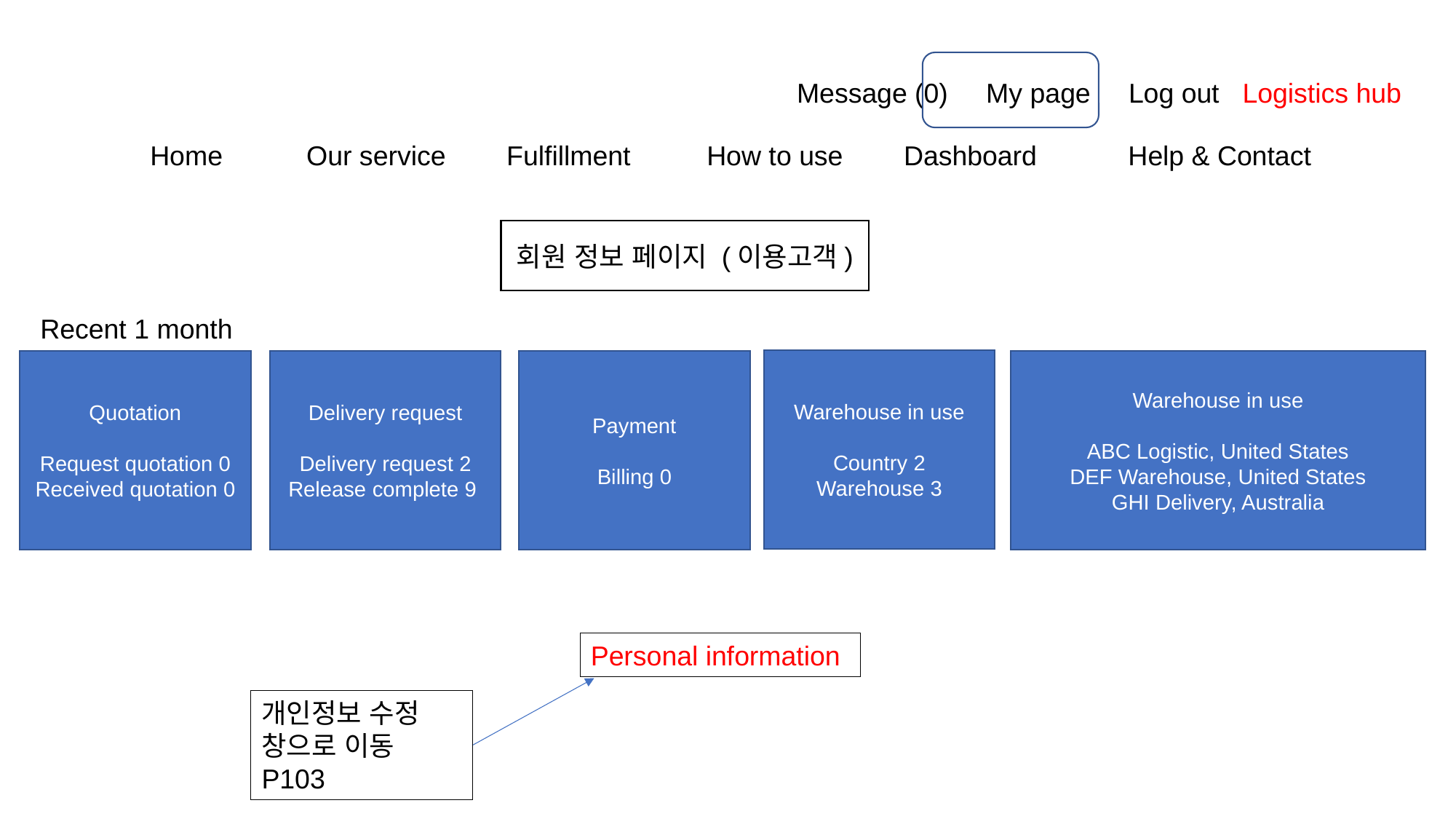

Message (0)     My page     Log out   Logistics hub
 Home           Our service        Fulfillment          How to use        Dashboard            Help & Contact
회원 정보 페이지 (이용고객)
Recent 1 month
Warehouse in use

Country 2
Warehouse 3
Quotation

Request quotation 0
Received quotation 0
Delivery request

Delivery request 2
Release complete 9
Warehouse in use

ABC Logistic, United States
DEF Warehouse, United States
GHI Delivery, Australia
Payment

Billing 0
Personal information
개인정보 수정
창으로 이동
P103